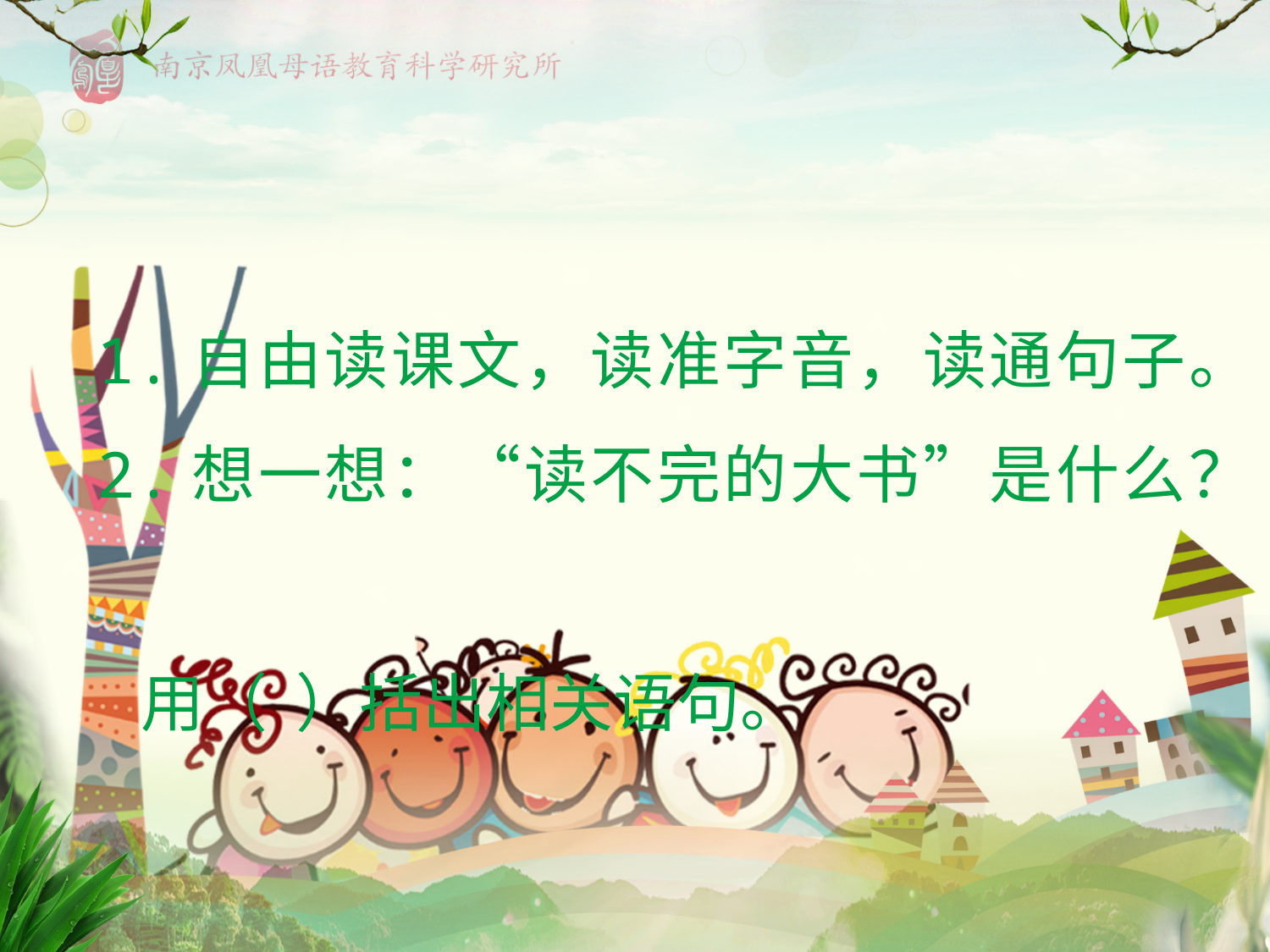

1.自由读课文，读准字音，读通句子。2.想一想：“读不完的大书”是什么？
  用（  ）括出相关语句。